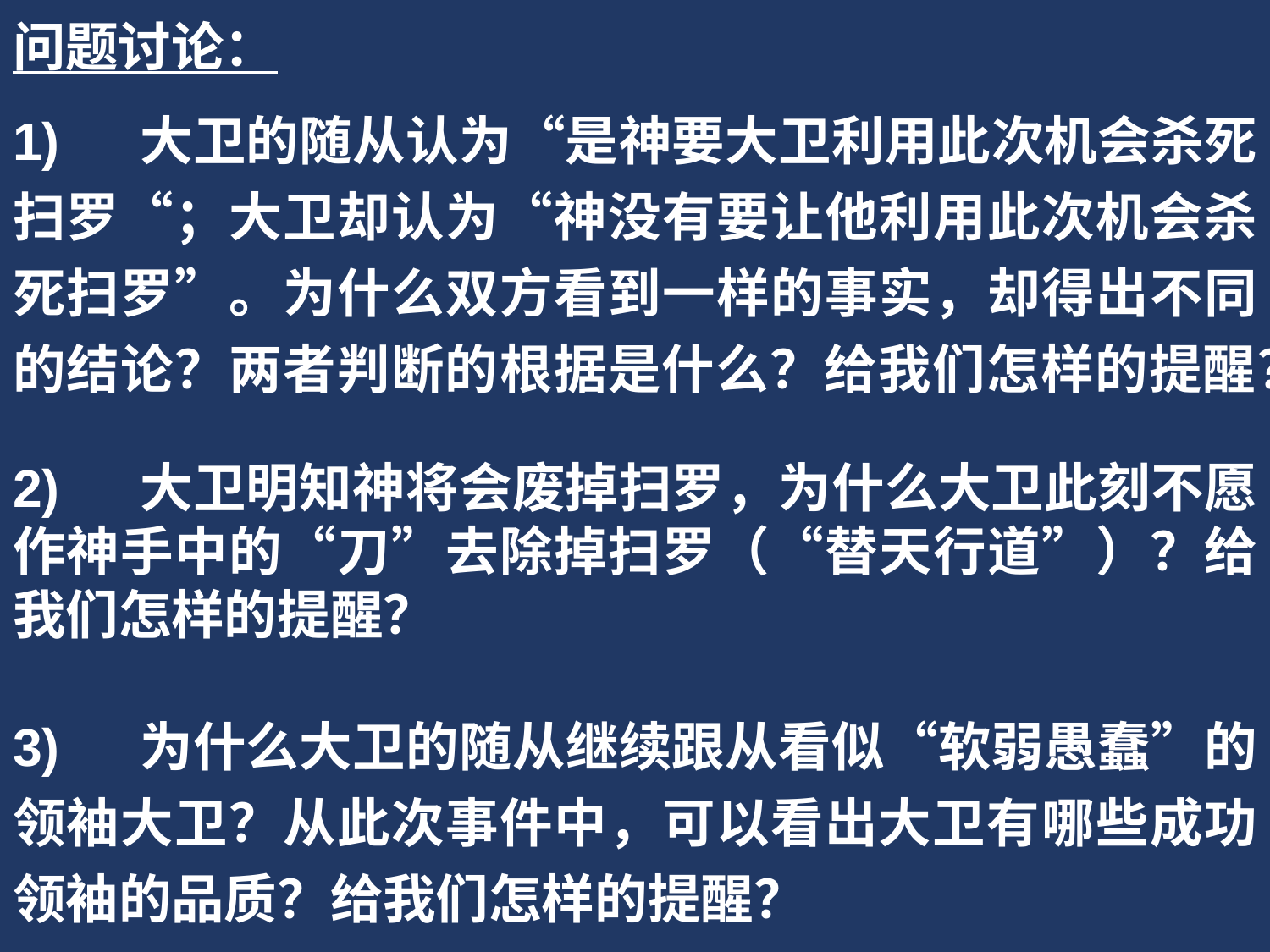

问题讨论：
1)	大卫的随从认为“是神要大卫利用此次机会杀死扫罗“；大卫却认为“神没有要让他利用此次机会杀死扫罗”。为什么双方看到一样的事实，却得出不同的结论？两者判断的根据是什么？给我们怎样的提醒？

2)	大卫明知神将会废掉扫罗，为什么大卫此刻不愿作神手中的“刀”去除掉扫罗（“替天行道”）？给我们怎样的提醒？

3)	为什么大卫的随从继续跟从看似“软弱愚蠢”的领袖大卫？从此次事件中，可以看出大卫有哪些成功领袖的品质？给我们怎样的提醒？